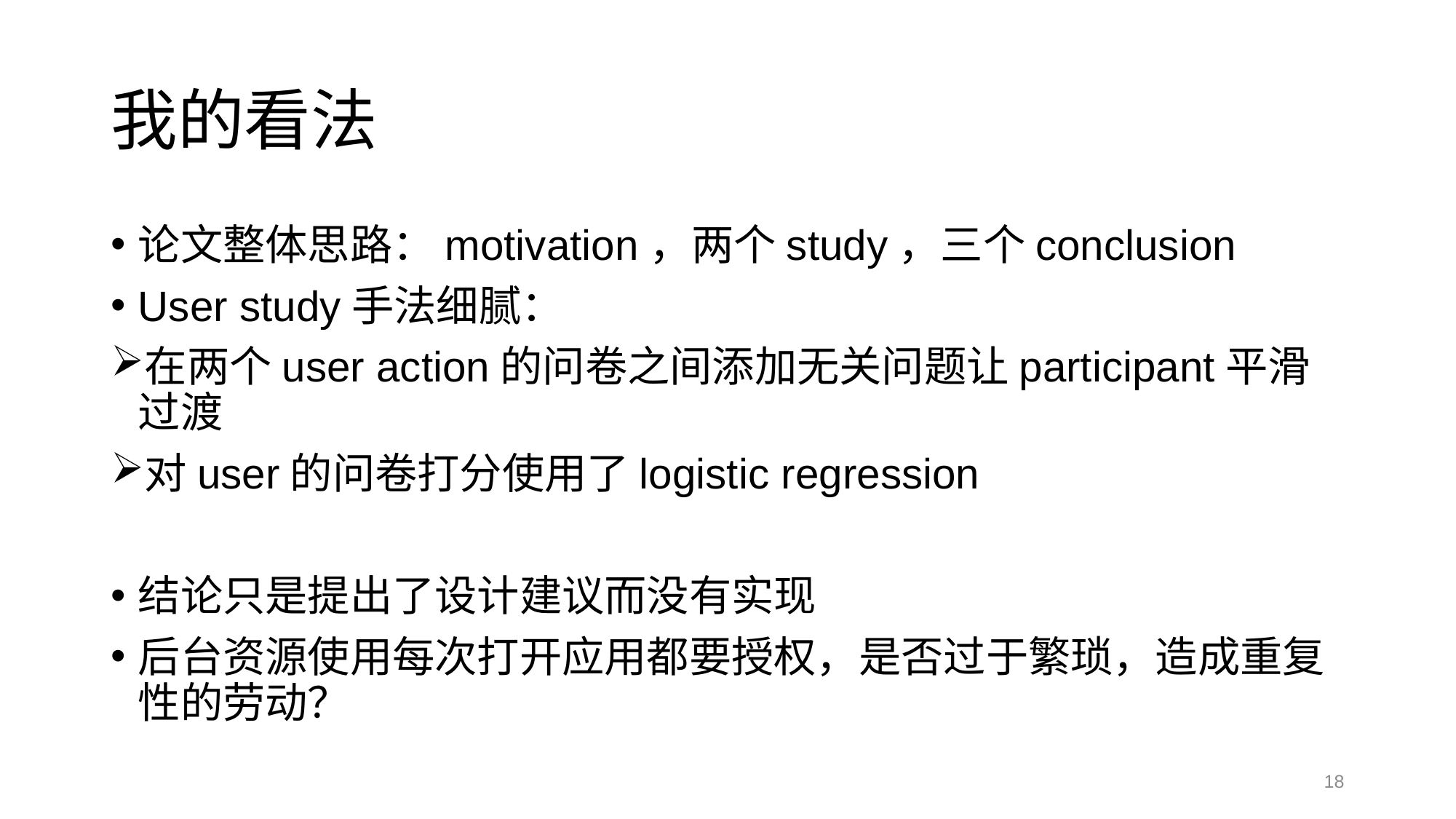

# 我的看法
论文整体思路：motivation，两个study，三个conclusion
User study手法细腻：
在两个user action的问卷之间添加无关问题让participant平滑过渡
对user的问卷打分使用了logistic regression

结论只是提出了设计建议而没有实现
后台资源使用每次打开应用都要授权，是否过于繁琐，造成重复性的劳动？
18